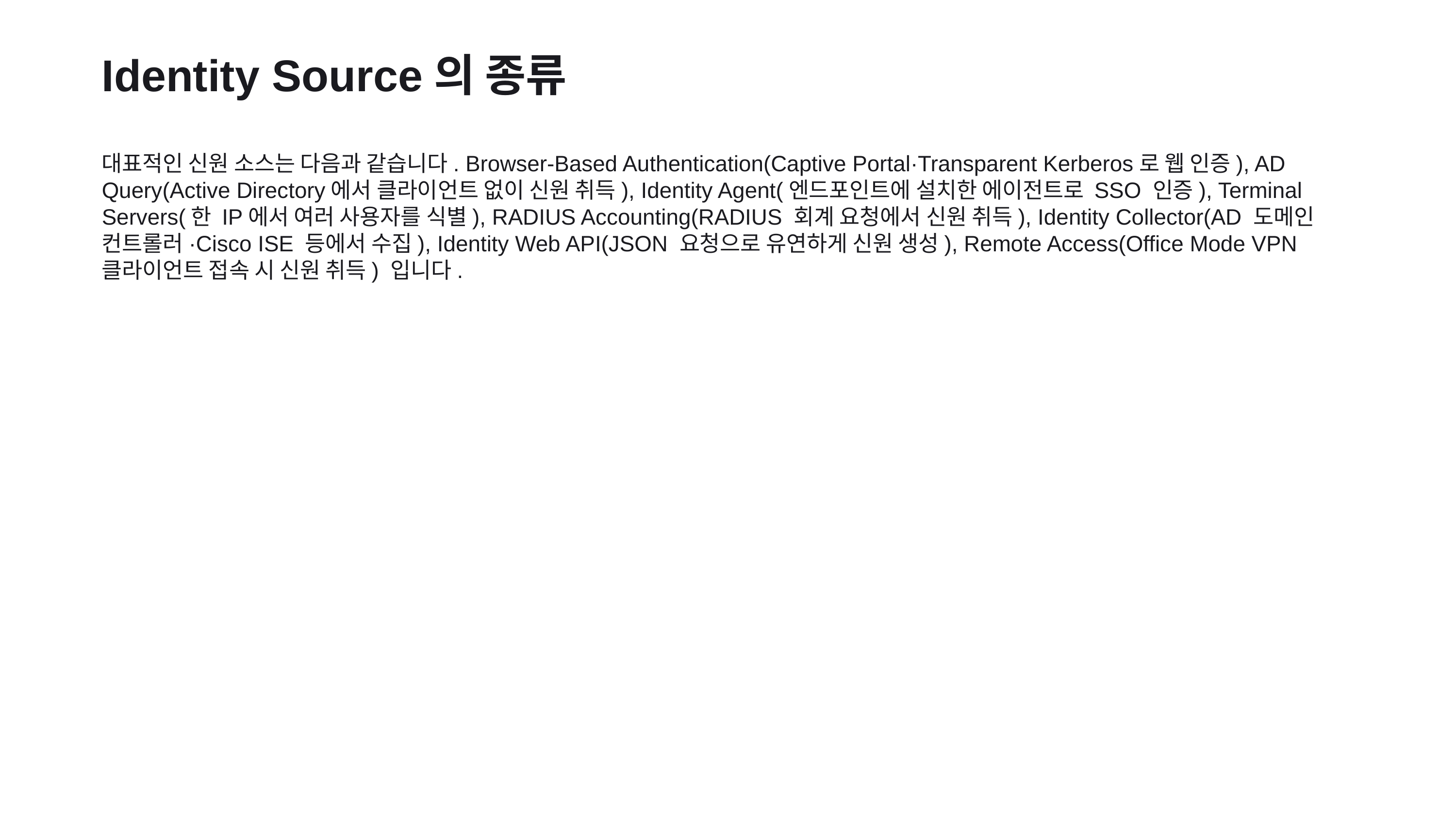

Identity Source의 종류
대표적인 신원 소스는 다음과 같습니다. Browser-Based Authentication(Captive Portal·Transparent Kerberos로 웹 인증), AD Query(Active Directory에서 클라이언트 없이 신원 취득), Identity Agent(엔드포인트에 설치한 에이전트로 SSO 인증), Terminal Servers(한 IP에서 여러 사용자를 식별), RADIUS Accounting(RADIUS 회계 요청에서 신원 취득), Identity Collector(AD 도메인 컨트롤러·Cisco ISE 등에서 수집), Identity Web API(JSON 요청으로 유연하게 신원 생성), Remote Access(Office Mode VPN 클라이언트 접속 시 신원 취득) 입니다.